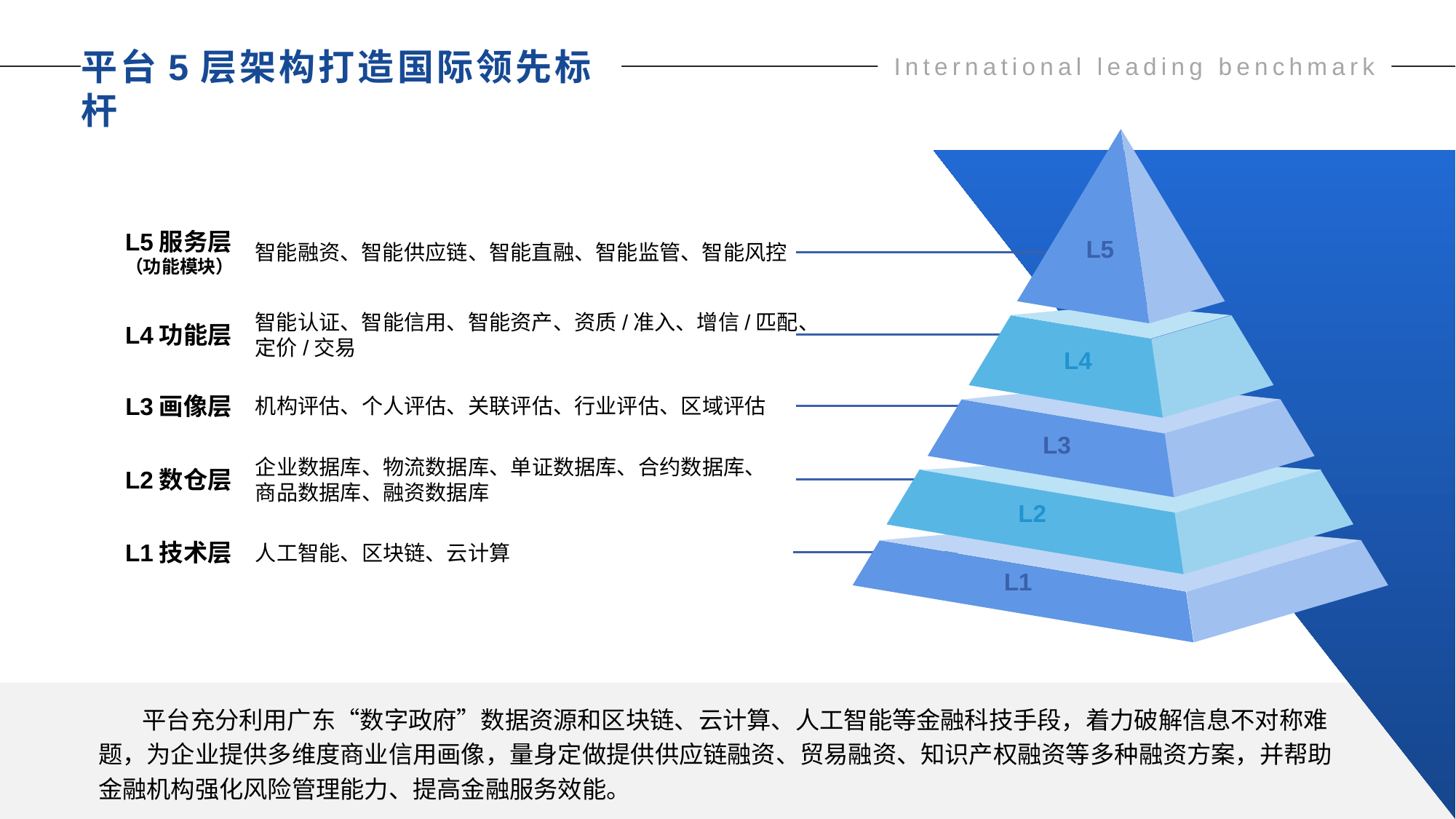

平台5层架构打造国际领先标杆
International leading benchmark

L5服务层
（功能模块）
智能融资、智能供应链、智能直融、智能监管、智能风控
智能认证、智能信用、智能资产、资质/准入、增信/匹配、定价/交易
L4功能层
L3画像层
机构评估、个人评估、关联评估、行业评估、区域评估
企业数据库、物流数据库、单证数据库、合约数据库、商品数据库、融资数据库
L2数仓层
L1技术层
人工智能、区块链、云计算
L5
L4
L3
L2
L1

       平台充分利用广东“数字政府”数据资源和区块链、云计算、人工智能等金融科技手段，着力破解信息不对称难题，为企业提供多维度商业信用画像，量身定做提供供应链融资、贸易融资、知识产权融资等多种融资方案，并帮助金融机构强化风险管理能力、提高金融服务效能。